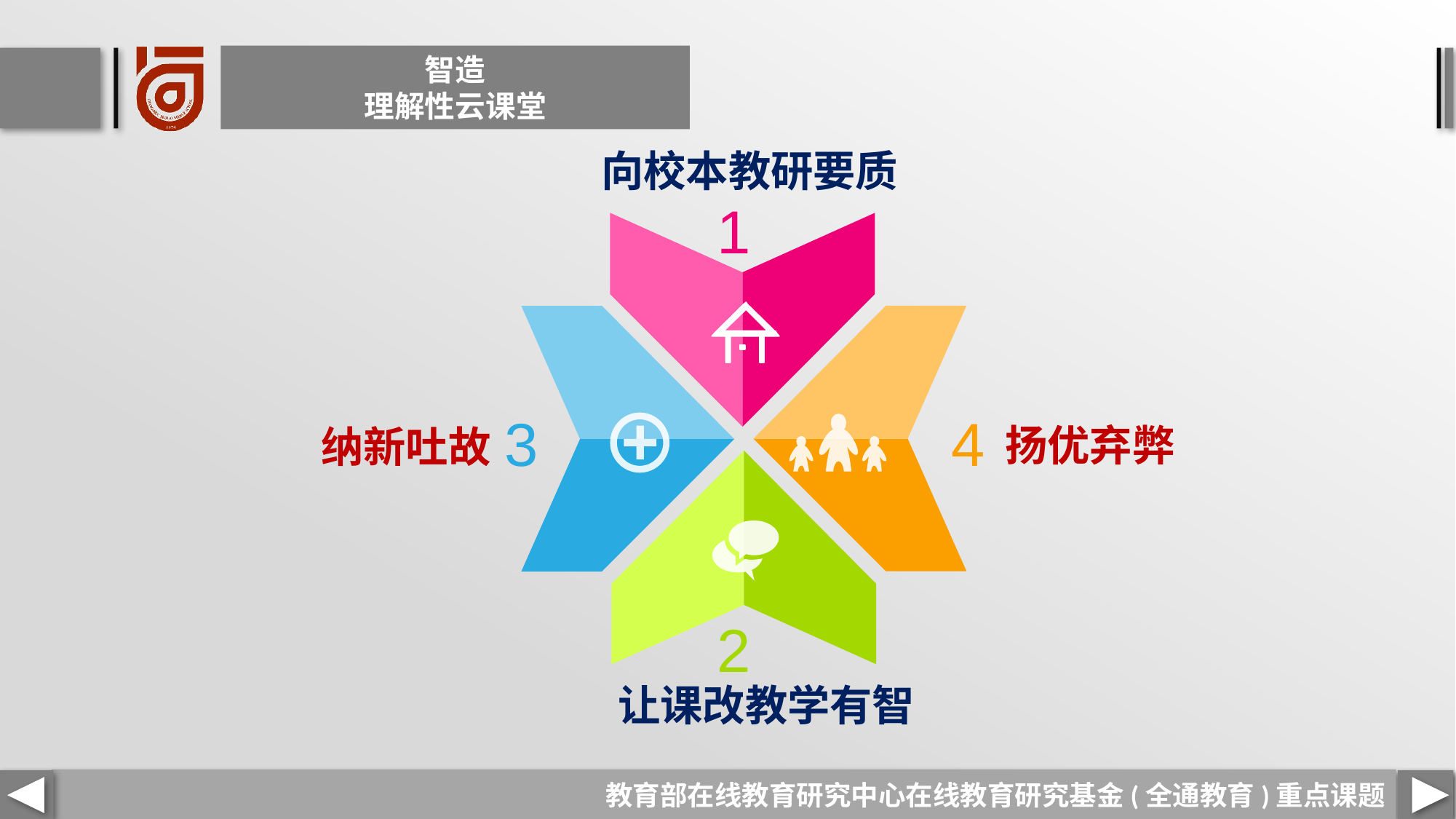

智造
理解性云课堂
向校本教研要质
1

3
4

扬优弃弊
纳新吐故

2
让课改教学有智